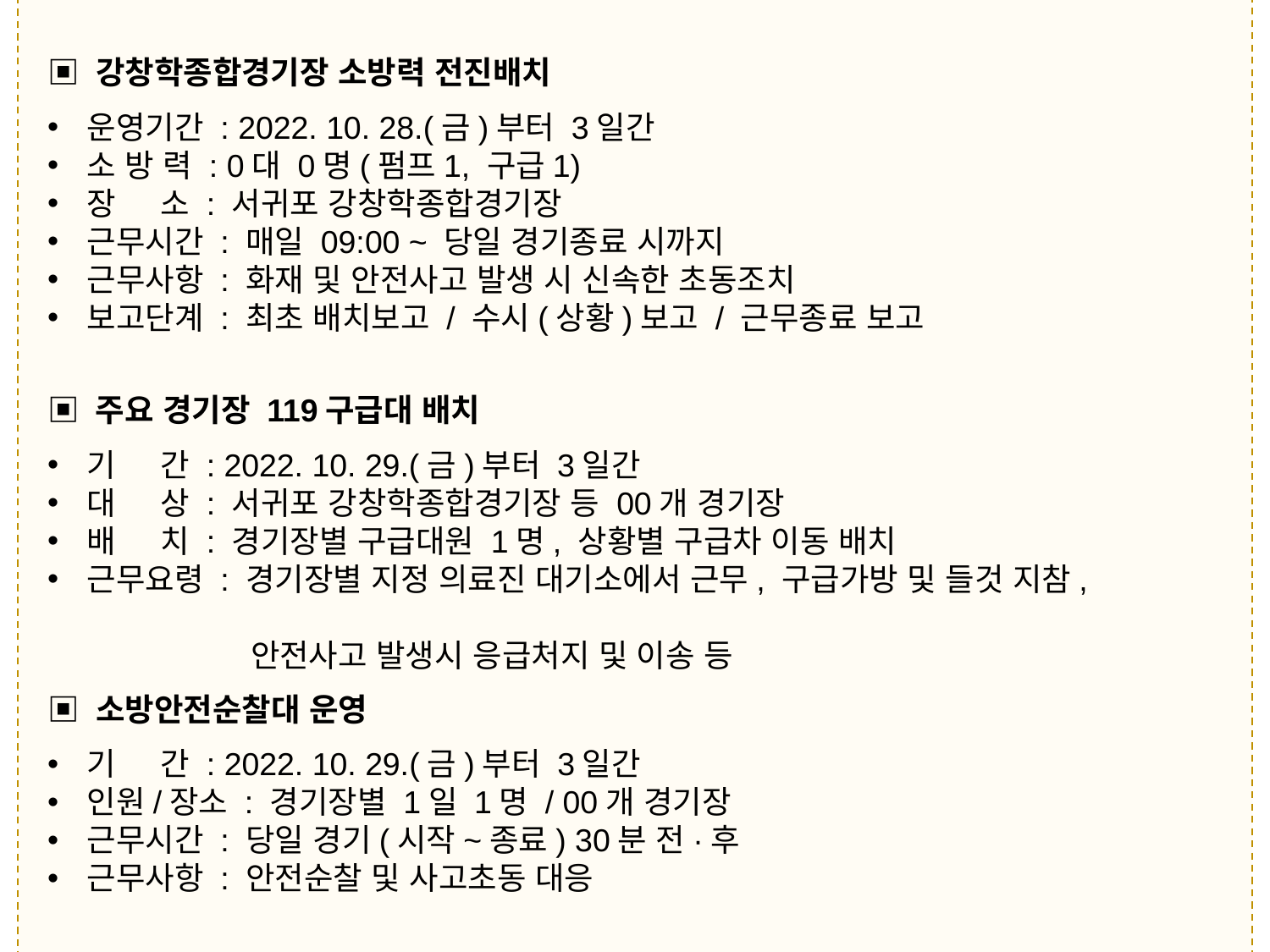

▣ 강창학종합경기장 소방력 전진배치

운영기간 : 2022. 10. 28.(금)부터 3일간
소 방 력 : 0대 0명(펌프1, 구급1)
장     소 : 서귀포 강창학종합경기장
근무시간 : 매일 09:00 ~ 당일 경기종료 시까지
근무사항 : 화재 및 안전사고 발생 시 신속한 초동조치
보고단계 : 최초 배치보고 / 수시(상황)보고 / 근무종료 보고
▣ 주요 경기장 119구급대 배치

기     간 : 2022. 10. 29.(금)부터 3일간
대     상 : 서귀포 강창학종합경기장 등 00개 경기장
배     치 : 경기장별 구급대원 1명, 상황별 구급차 이동 배치
근무요령 : 경기장별 지정 의료진 대기소에서 근무, 구급가방 및 들것 지참,
                      안전사고 발생시 응급처지 및 이송 등
▣ 소방안전순찰대 운영

기     간 : 2022. 10. 29.(금)부터 3일간
인원/장소 : 경기장별 1일 1명 / 00개 경기장
근무시간 : 당일 경기(시작~종료) 30분 전·후
근무사항 : 안전순찰 및 사고초동 대응